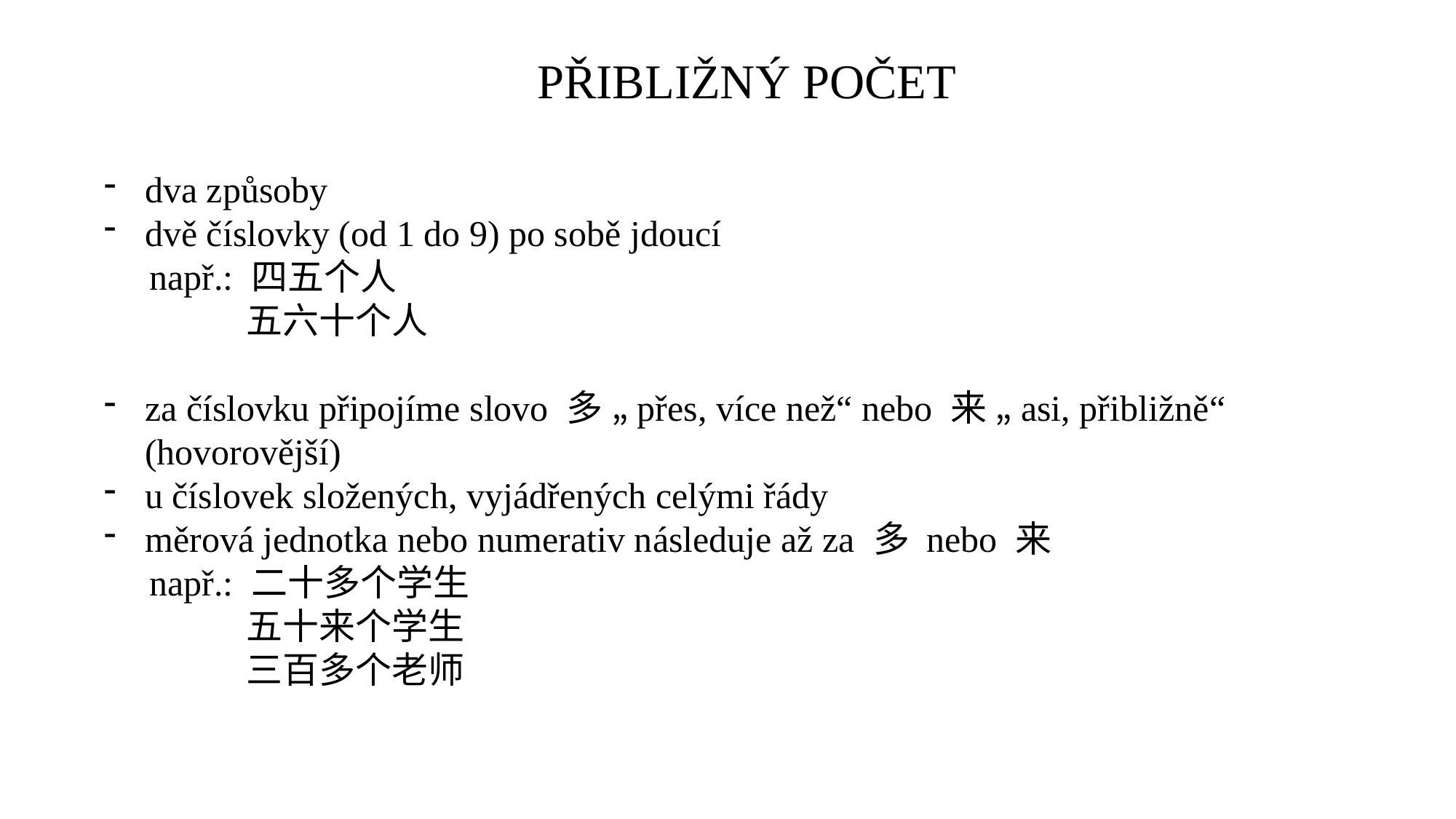

PŘIBLIŽNÝ POČET

dva způsoby
dvě číslovky (od 1 do 9) po sobě jdoucí
     např.: 四五个人
	   五六十个人

za číslovku připojíme slovo 多 „přes, více než“ nebo 来 „asi, přibližně“ (hovorovější)
u číslovek složených, vyjádřených celými řády
měrová jednotka nebo numerativ následuje až za 多 nebo 来
     např.: 二十多个学生
	   五十来个学生
	   三百多个老师